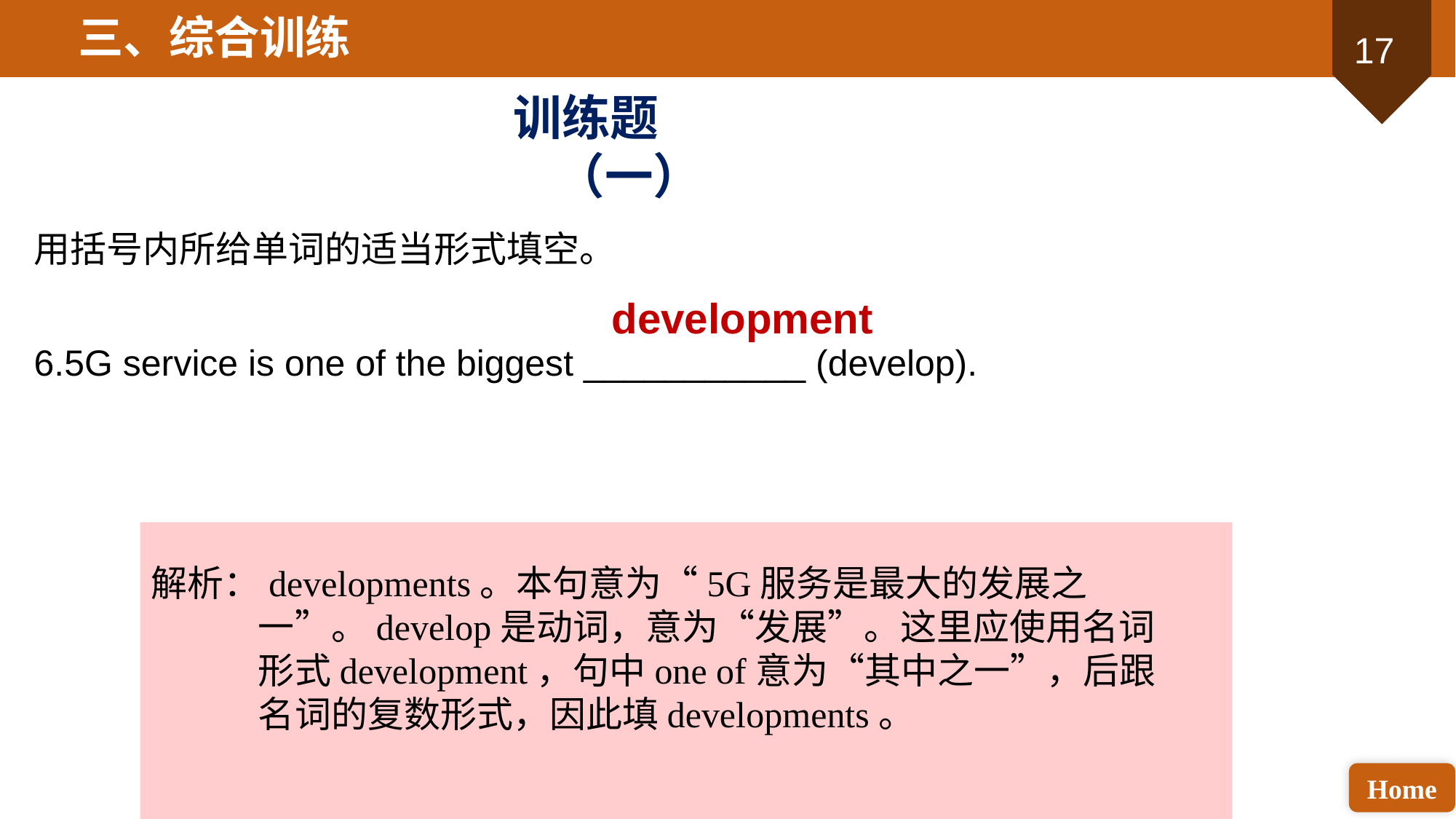

三、综合训练
训练题（一）
用括号内所给单词的适当形式填空。

6.5G service is one of the biggest ___________ (develop).
development

解析：developments。本句意为“5G服务是最大的发展之一”。develop是动词，意为“发展”。这里应使用名词形式development，句中one of意为“其中之一”，后跟名词的复数形式，因此填developments。